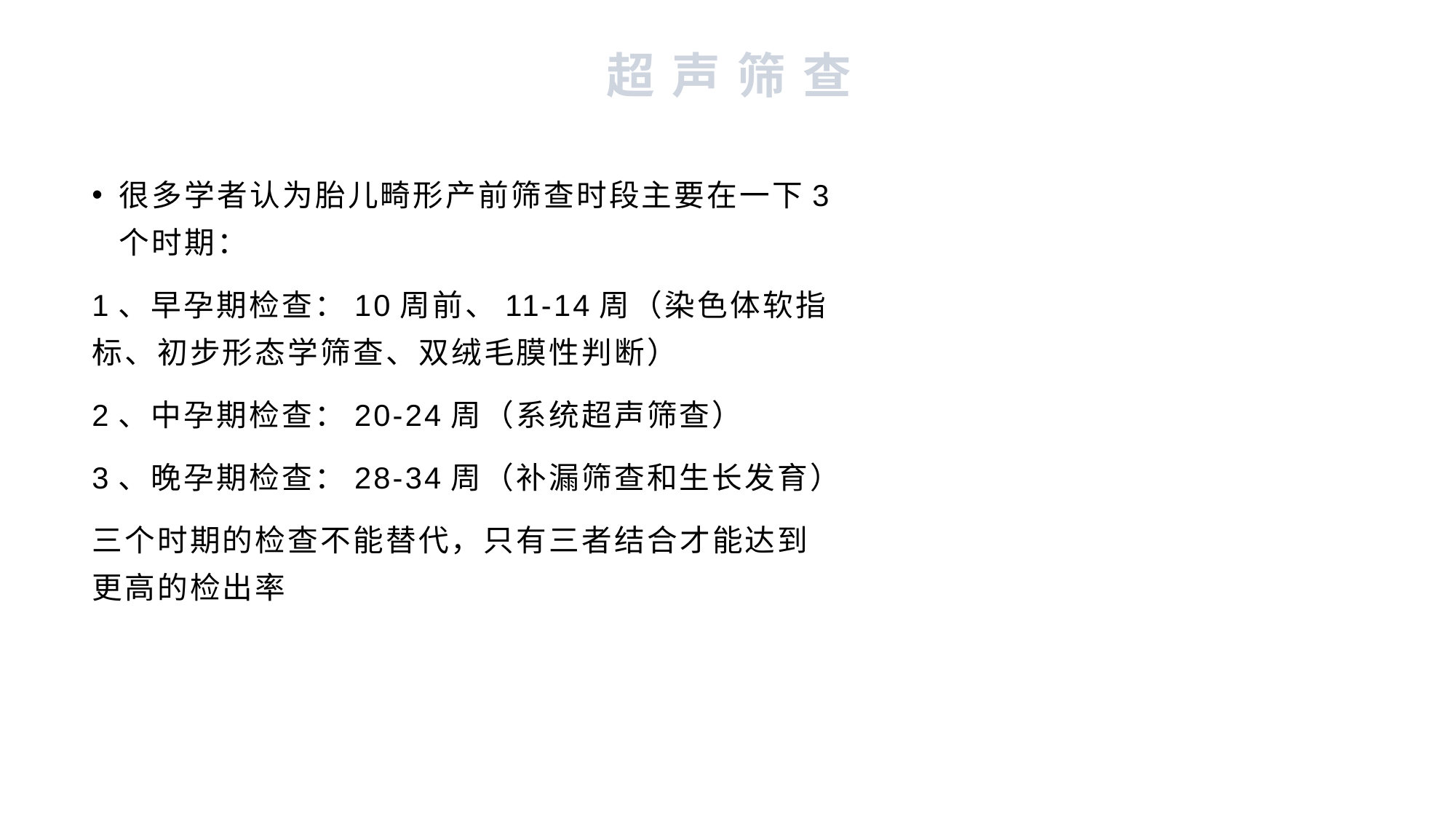

# 超 声 筛 查

很多学者认为胎儿畸形产前筛查时段主要在一下3个时期：
1、早孕期检查：10周前、11-14周（染色体软指标、初步形态学筛查、双绒毛膜性判断）
2、中孕期检查：20-24周（系统超声筛查）
3、晚孕期检查：28-34周（补漏筛查和生长发育）
三个时期的检查不能替代，只有三者结合才能达到更高的检出率